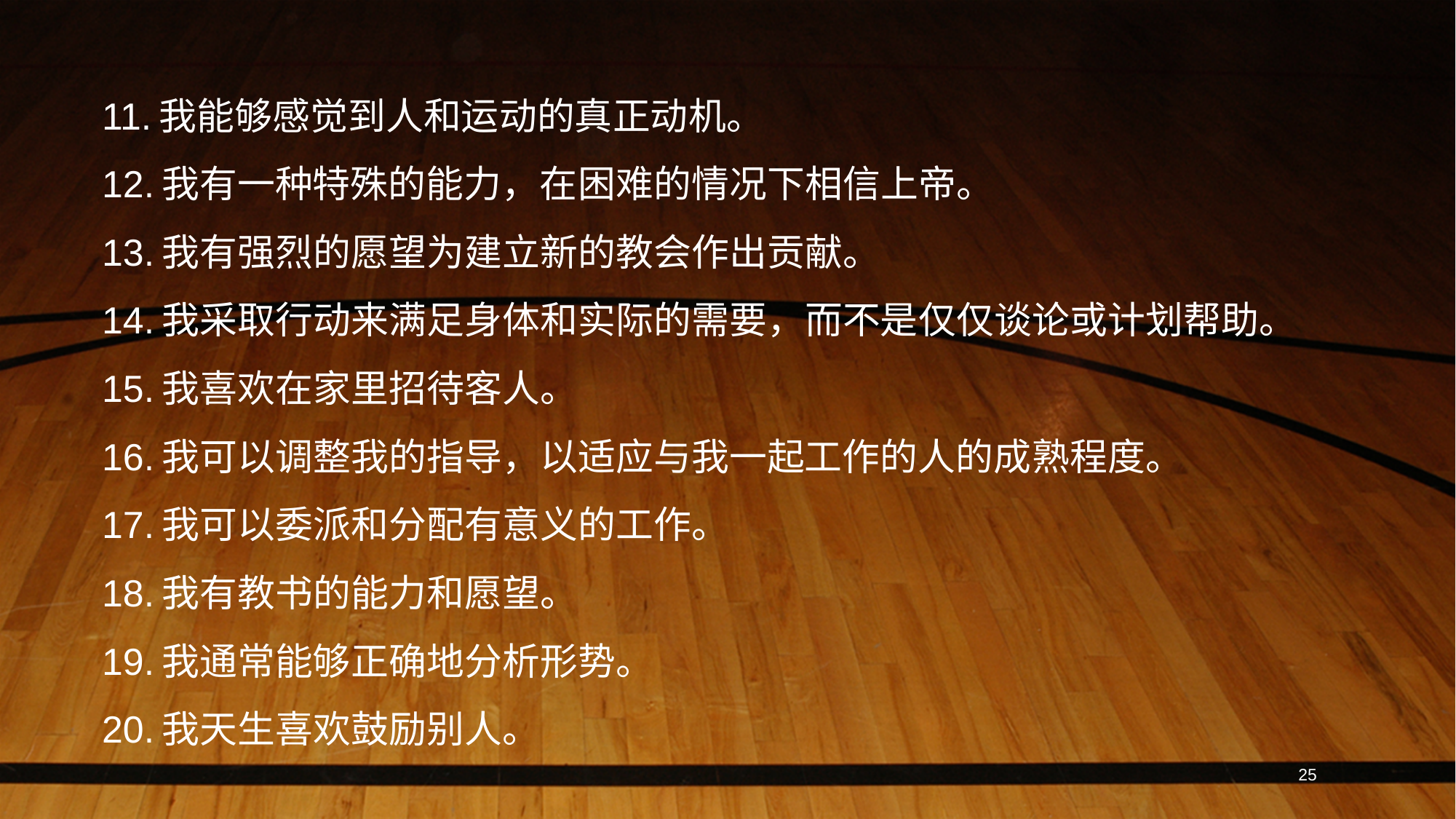

11.我能够感觉到人和运动的真正动机。
12.我有一种特殊的能力，在困难的情况下相信上帝。
13.我有强烈的愿望为建立新的教会作出贡献。
14.我采取行动来满足身体和实际的需要，而不是仅仅谈论或计划帮助。
15.我喜欢在家里招待客人。
16.我可以调整我的指导，以适应与我一起工作的人的成熟程度。
17.我可以委派和分配有意义的工作。
18.我有教书的能力和愿望。
19.我通常能够正确地分析形势。
20.我天生喜欢鼓励别人。
25